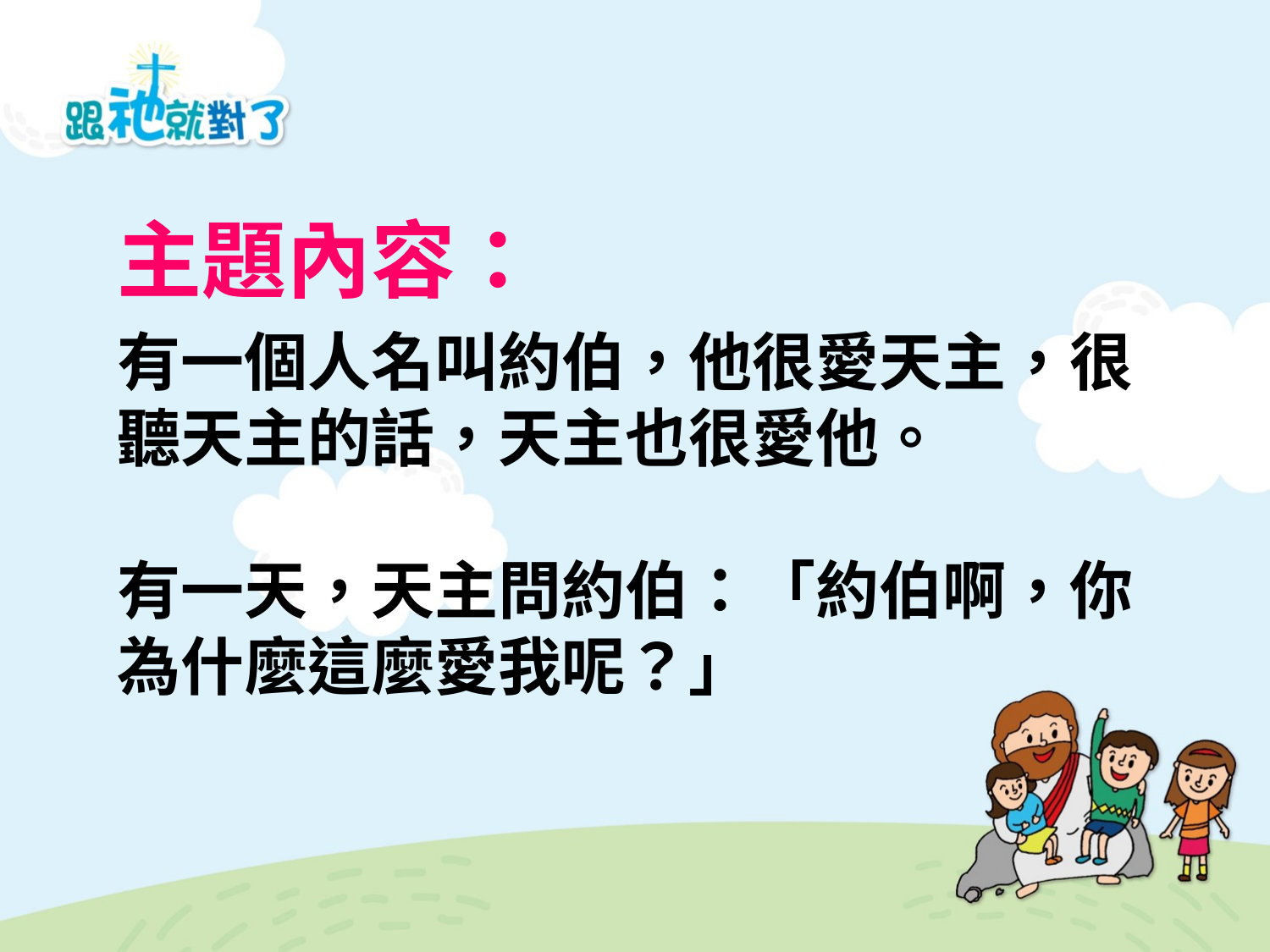

主題內容：
有一個人名叫約伯，他很愛天主，很聽天主的話，天主也很愛他。

有一天，天主問約伯：「約伯啊，你為什麼這麼愛我呢？」